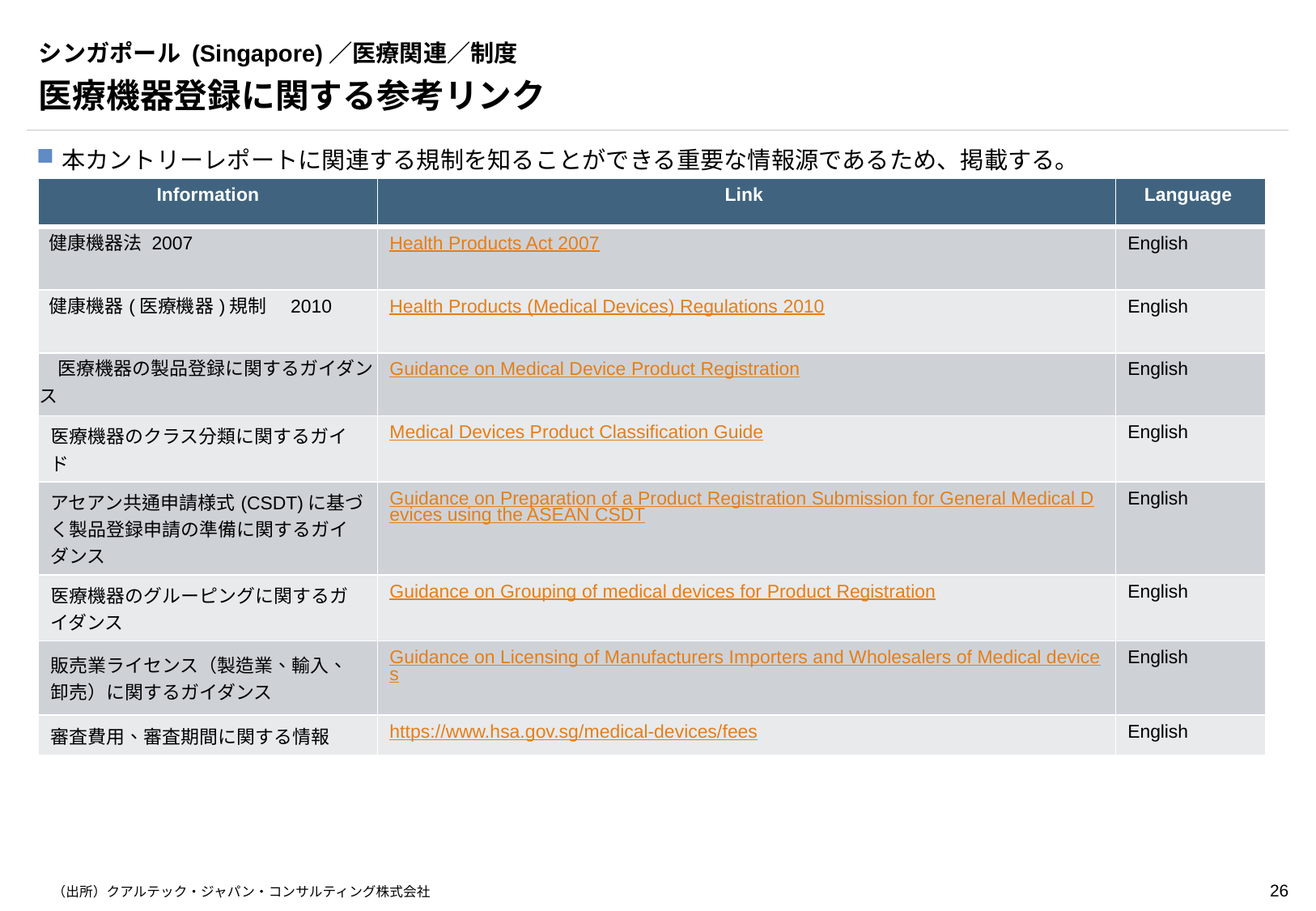

# シンガポール (Singapore)／医療関連／制度
医療機器登録に関する参考リンク
本カントリーレポートに関連する規制を知ることができる重要な情報源であるため、掲載する。
| Information | Link | Language |
| --- | --- | --- |
| 健康機器法 2007 | Health Products Act 2007 | English |
| 健康機器(医療機器)規制　2010 | Health Products (Medical Devices) Regulations 2010 | English |
| 医療機器の製品登録に関するガイダンス | Guidance on Medical Device Product Registration | English |
| 医療機器のクラス分類に関するガイド | Medical Devices Product Classification Guide | English |
| アセアン共通申請様式(CSDT)に基づく製品登録申請の準備に関するガイダンス | Guidance on Preparation of a Product Registration Submission for General Medical Devices using the ASEAN CSDT | English |
| 医療機器のグルーピングに関するガイダンス | Guidance on Grouping of medical devices for Product Registration | English |
| 販売業ライセンス（製造業、輸入、卸売）に関するガイダンス | Guidance on Licensing of Manufacturers Importers and Wholesalers of Medical devices | English |
| 審査費用、審査期間に関する情報 | https://www.hsa.gov.sg/medical-devices/fees | English |
（出所）クアルテック・ジャパン・コンサルティング株式会社